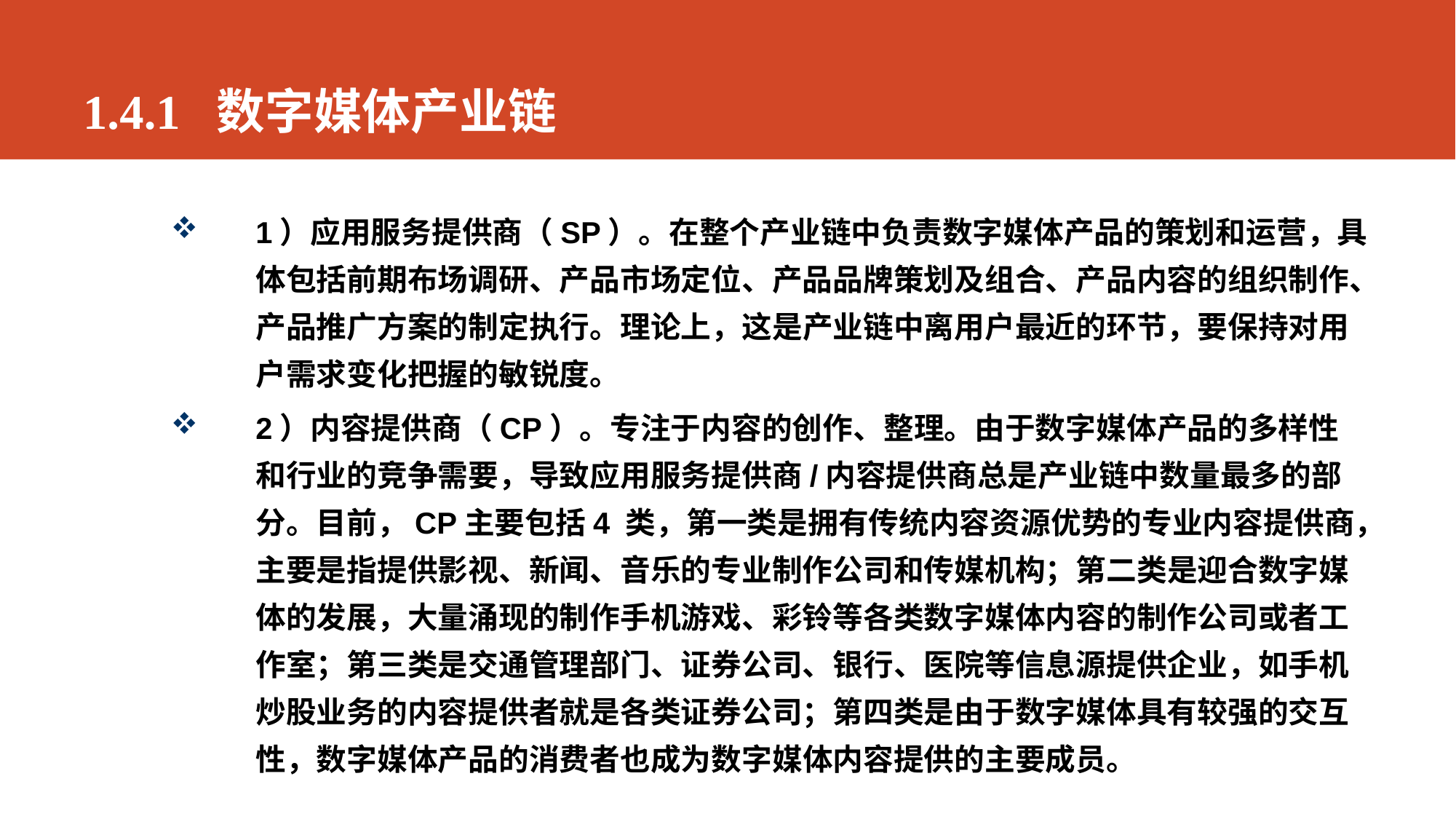

# 1.4.1  数字媒体产业链
1）应用服务提供商（SP）。在整个产业链中负责数字媒体产品的策划和运营，具体包括前期布场调研、产品市场定位、产品品牌策划及组合、产品内容的组织制作、产品推广方案的制定执行。理论上，这是产业链中离用户最近的环节，要保持对用户需求变化把握的敏锐度。
2）内容提供商（CP）。专注于内容的创作、整理。由于数字媒体产品的多样性和行业的竞争需要，导致应用服务提供商/内容提供商总是产业链中数量最多的部分。目前，CP主要包括4 类，第一类是拥有传统内容资源优势的专业内容提供商，主要是指提供影视、新闻、音乐的专业制作公司和传媒机构；第二类是迎合数字媒体的发展，大量涌现的制作手机游戏、彩铃等各类数字媒体内容的制作公司或者工作室；第三类是交通管理部门、证券公司、银行、医院等信息源提供企业，如手机炒股业务的内容提供者就是各类证券公司；第四类是由于数字媒体具有较强的交互性，数字媒体产品的消费者也成为数字媒体内容提供的主要成员。